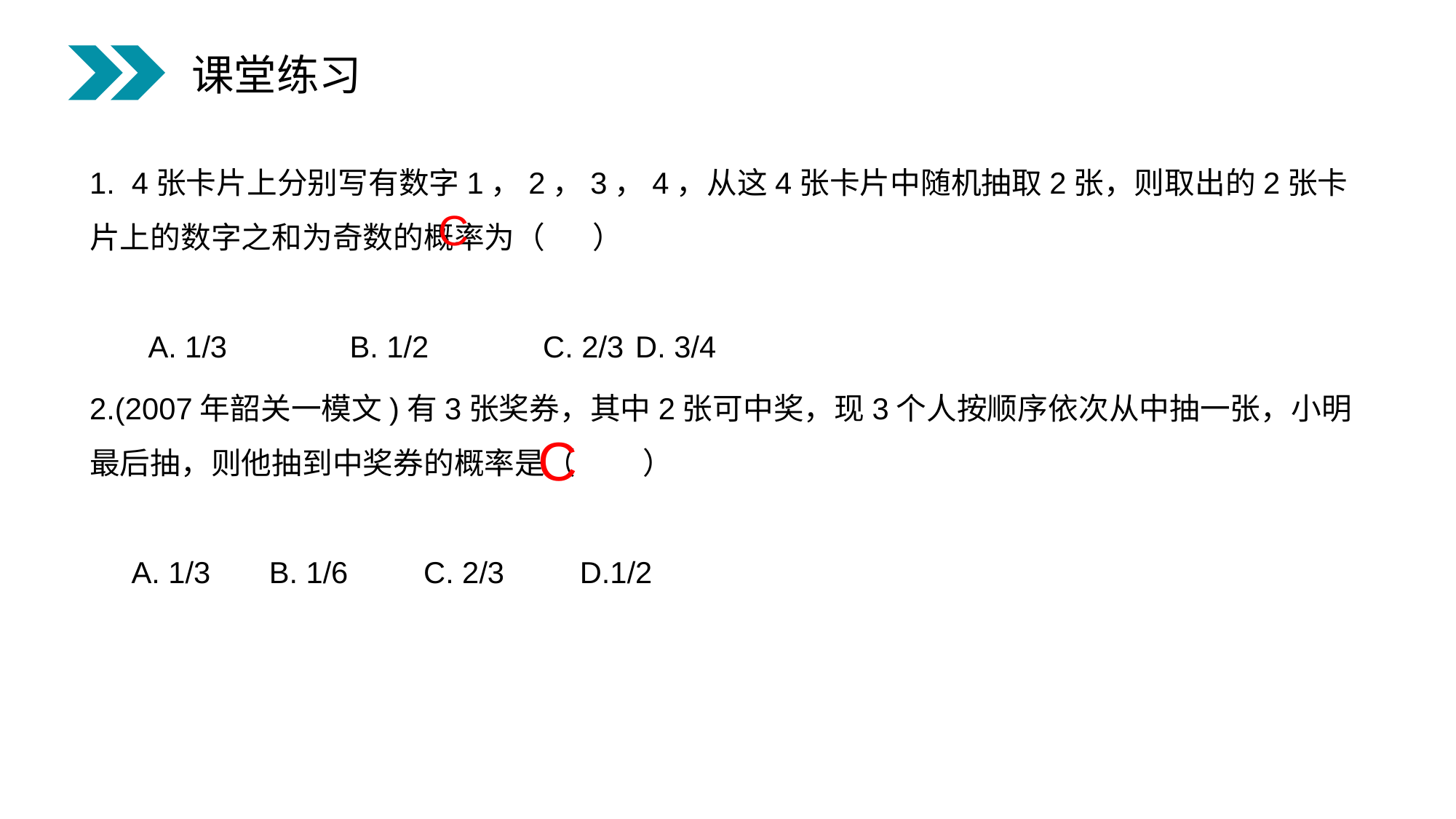

课堂练习
1.  4张卡片上分别写有数字1，2，3，4，从这4张卡片中随机抽取2张，则取出的2张卡片上的数字之和为奇数的概率为（       ）

       A. 1/3	     B. 1/2	  C. 2/3	D. 3/4
C

2.(2007年韶关一模文)有3张奖券，其中2张可中奖，现3个人按顺序依次从中抽一张，小明最后抽，则他抽到中奖券的概率是（          ）

     A. 1/3       B. 1/6         C. 2/3         D.1/2
C